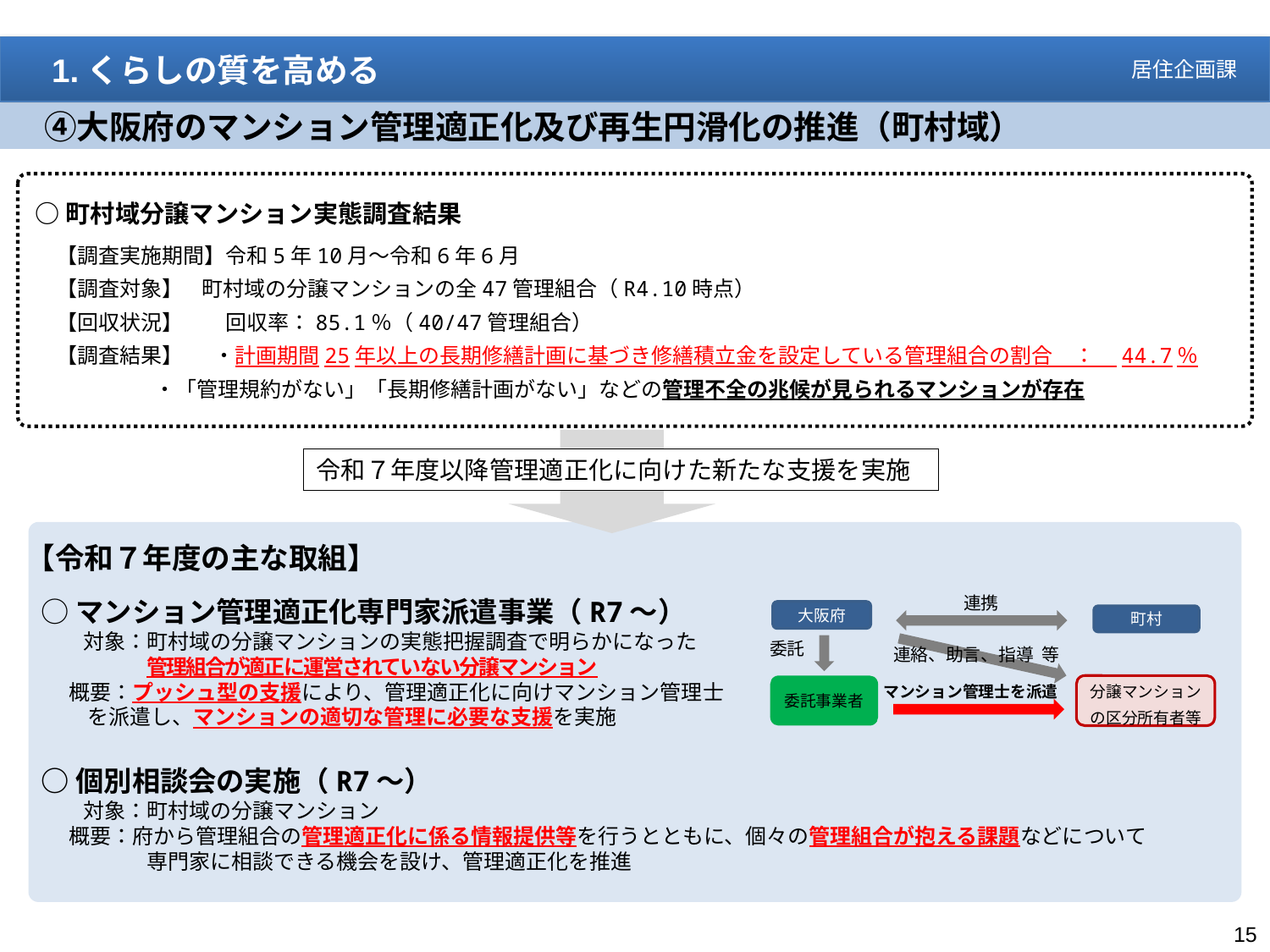

1.くらしの質を高める
居住企画課
　④大阪府のマンション管理適正化及び再生円滑化の推進（町村域）

○町村域分譲マンション実態調査結果

　【調査実施期間】令和5年10月～令和6年6月
　【調査対象】    町村域の分譲マンションの全47管理組合（R4.10時点）
　【回収状況】　　回収率：85.1％（40/47管理組合）
　【調査結果】　  ・計画期間25年以上の長期修繕計画に基づき修繕積立金を設定している管理組合の割合　：　44.7％
　　　            ・「管理規約がない」「長期修繕計画がない」などの管理不全の兆候が見られるマンションが存在

令和７年度以降管理適正化に向けた新たな支援を実施

【令和７年度の主な取組】
○マンション管理適正化専門家派遣事業（R7～）
　　対象：町村域の分譲マンションの実態把握調査で明らかになった
　　　　　管理組合が適正に運営されていない分譲マンション
   　概要：プッシュ型の支援により、管理適正化に向けマンション管理士
          を派遣し、マンションの適切な管理に必要な支援を実施

連携
大阪府
町村
委託

連絡、助言、指導  等
委託事業者
分譲マンション
の区分所有者等
マンション管理士を派遣

○個別相談会の実施（R7～）
　　対象：町村域の分譲マンション
   　概要：府から管理組合の管理適正化に係る情報提供等を行うとともに、個々の管理組合が抱える課題などについて
　　　　　専門家に相談できる機会を設け、管理適正化を推進
15